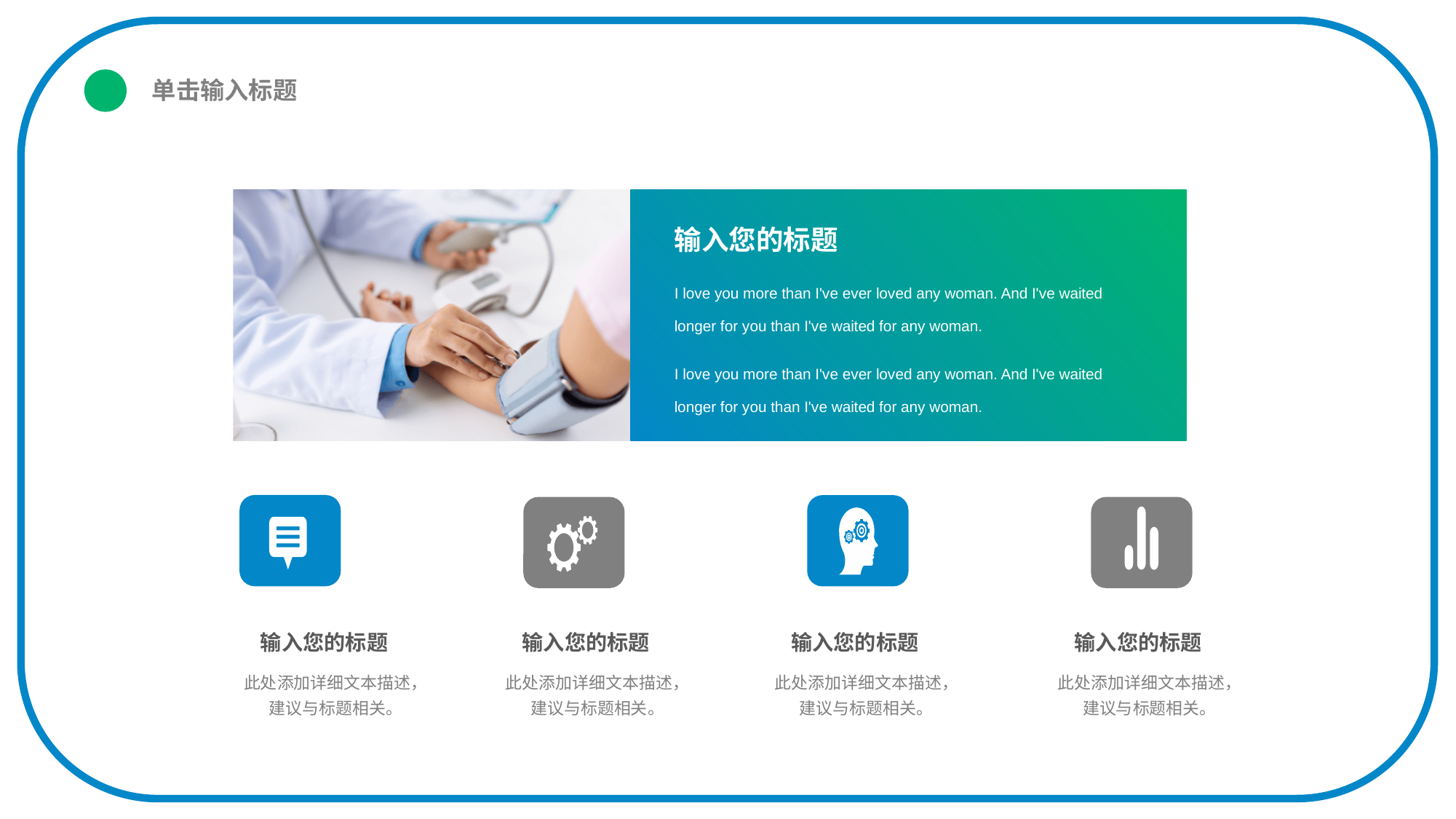

单击输入标题

输入您的标题
I love you more than I've ever loved any woman. And I've waited longer for you than I've waited for any woman.
I love you more than I've ever loved any woman. And I've waited longer for you than I've waited for any woman.

输入您的标题
此处添加详细文本描述，建议与标题相关。
输入您的标题
此处添加详细文本描述，建议与标题相关。
输入您的标题
此处添加详细文本描述，建议与标题相关。
输入您的标题
此处添加详细文本描述，建议与标题相关。